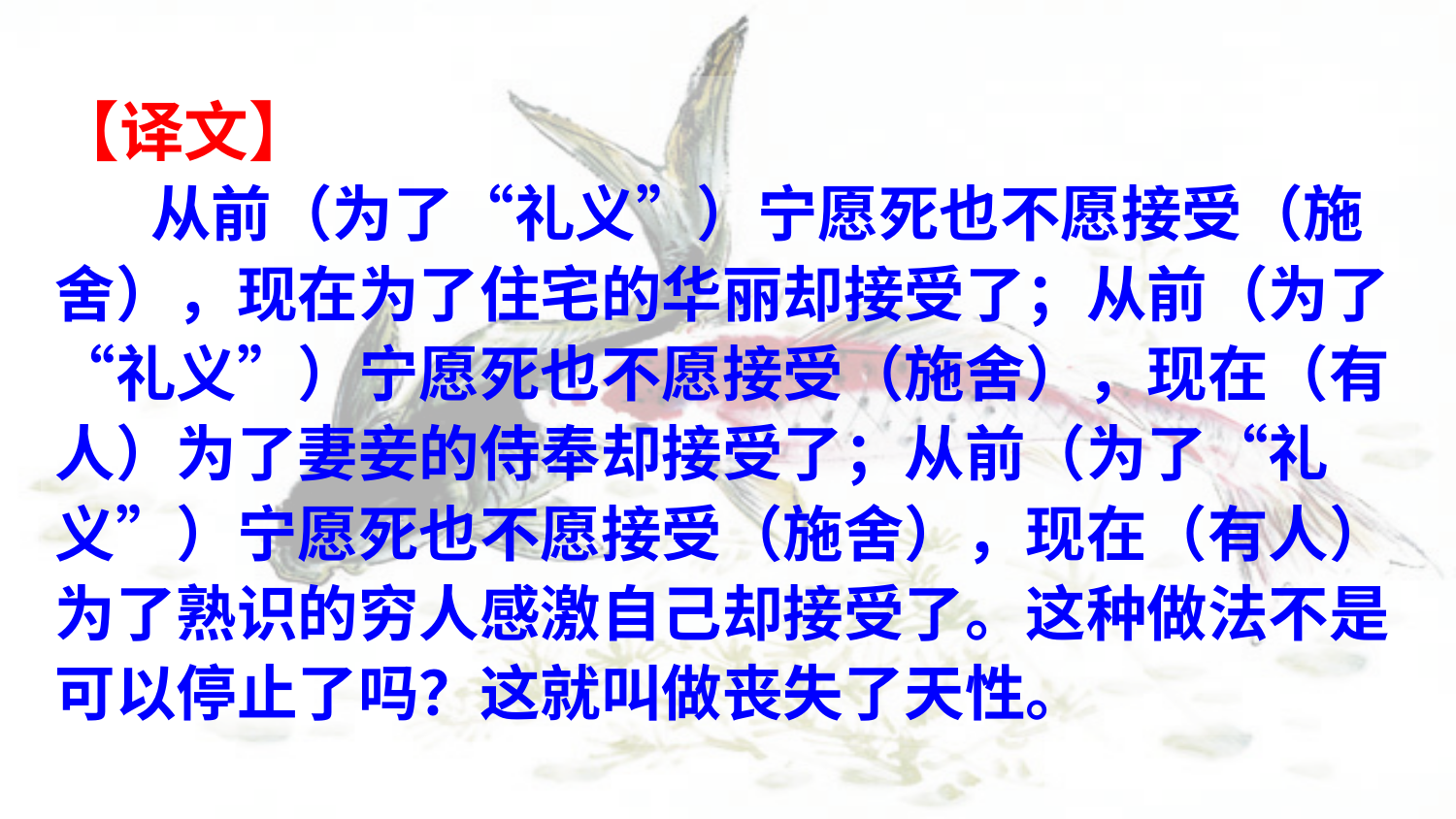

【译文】
       从前（为了“礼义”）宁愿死也不愿接受（施舍），现在为了住宅的华丽却接受了；从前（为了“礼义”）宁愿死也不愿接受（施舍），现在（有人）为了妻妾的侍奉却接受了；从前（为了“礼义”）宁愿死也不愿接受（施舍），现在（有人）为了熟识的穷人感激自己却接受了。这种做法不是可以停止了吗？这就叫做丧失了天性。